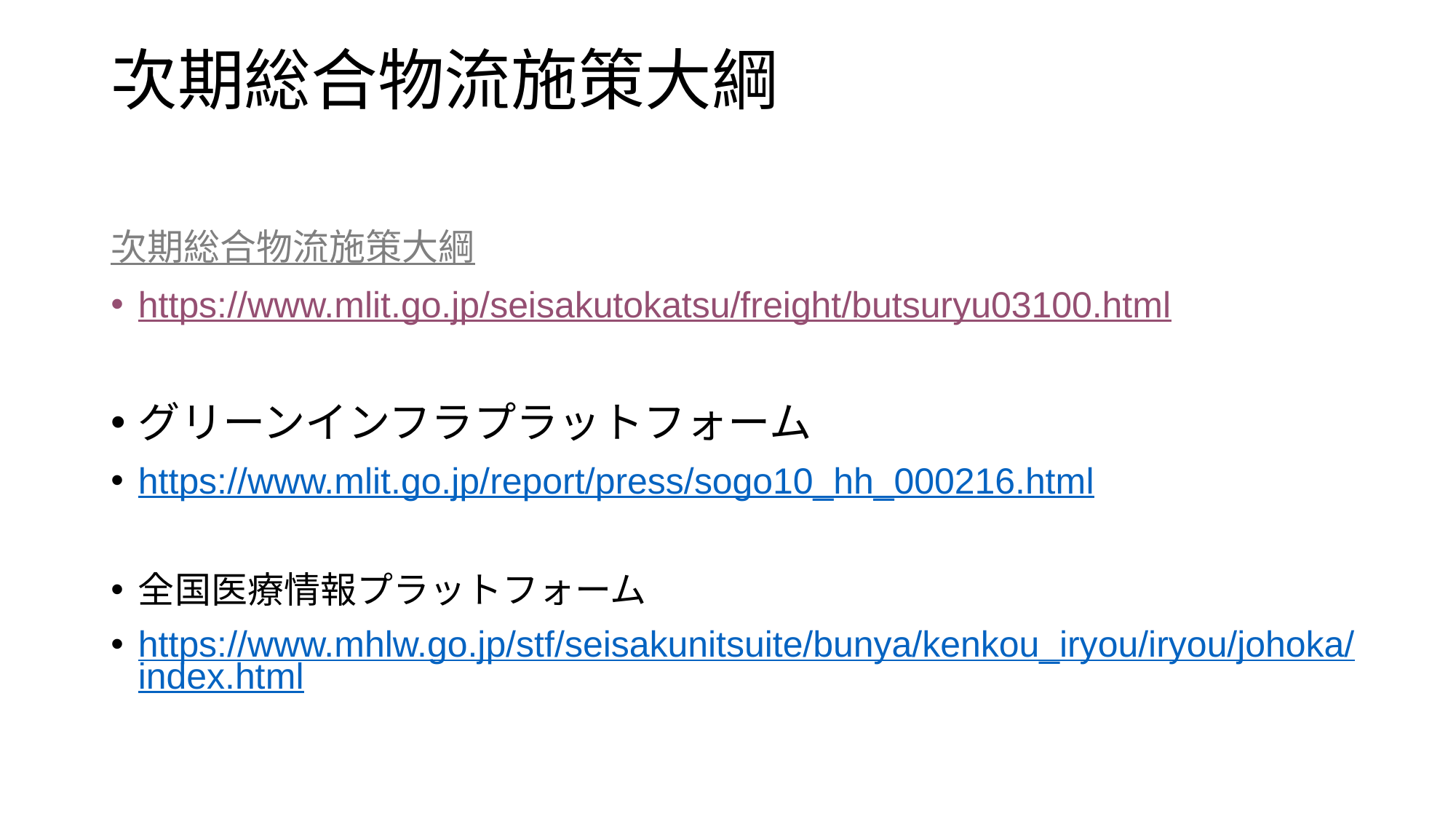

# 次期総合物流施策大綱
次期総合物流施策大綱
https://www.mlit.go.jp/seisakutokatsu/freight/butsuryu03100.html

グリーンインフラプラットフォーム
https://www.mlit.go.jp/report/press/sogo10_hh_000216.html

全国医療情報プラットフォーム
https://www.mhlw.go.jp/stf/seisakunitsuite/bunya/kenkou_iryou/iryou/johoka/index.html